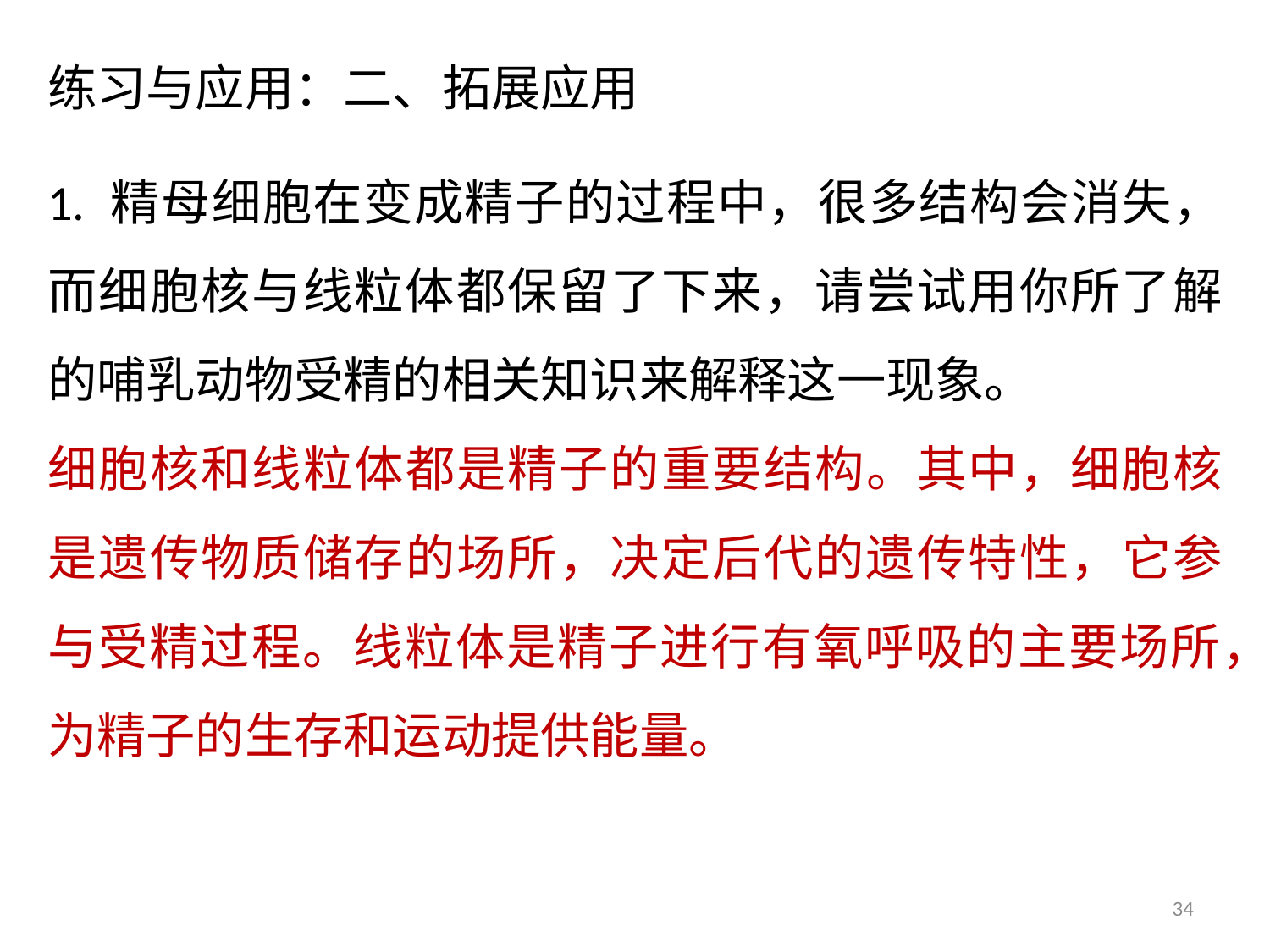

练习与应用：二、拓展应用
1. 精母细胞在变成精子的过程中，很多结构会消失，而细胞核与线粒体都保留了下来，请尝试用你所了解的哺乳动物受精的相关知识来解释这一现象。
细胞核和线粒体都是精子的重要结构。其中，细胞核是遗传物质储存的场所，决定后代的遗传特性，它参与受精过程。线粒体是精子进行有氧呼吸的主要场所，为精子的生存和运动提供能量。

34